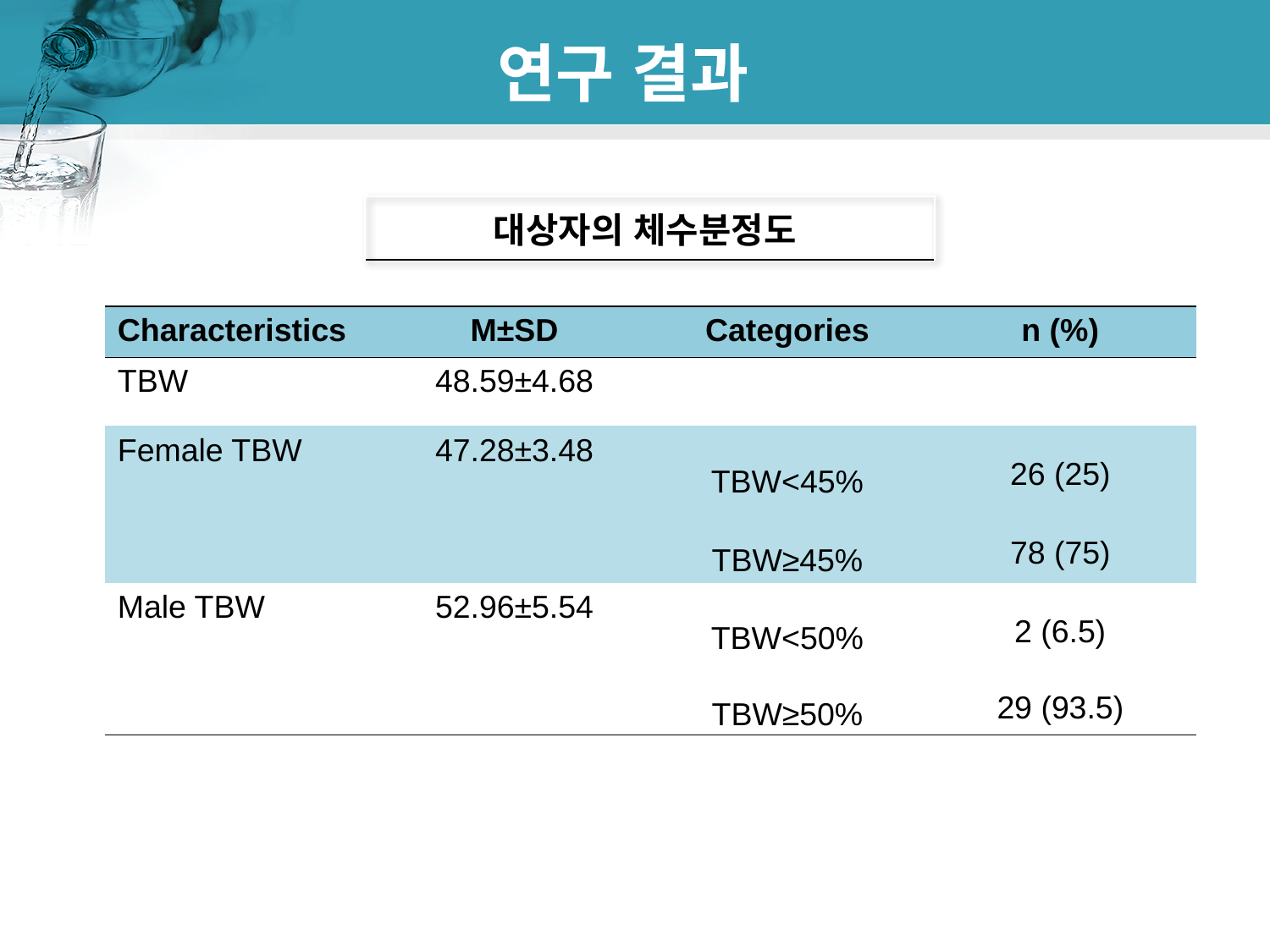

# 연구 결과
| 대상자의 체수분정도 |
| --- |
| Characteristics | M±SD | Categories | n (%) |
| --- | --- | --- | --- |
| TBW | 48.59±4.68 |  |  |
| Female TBW | 47.28±3.48 | TBW<45% | 26 (25) |
|  |  | TBW≥45% | 78 (75) |
| Male TBW | 52.96±5.54 | TBW<50% | 2 (6.5) |
|  |  | TBW≥50% | 29 (93.5) |